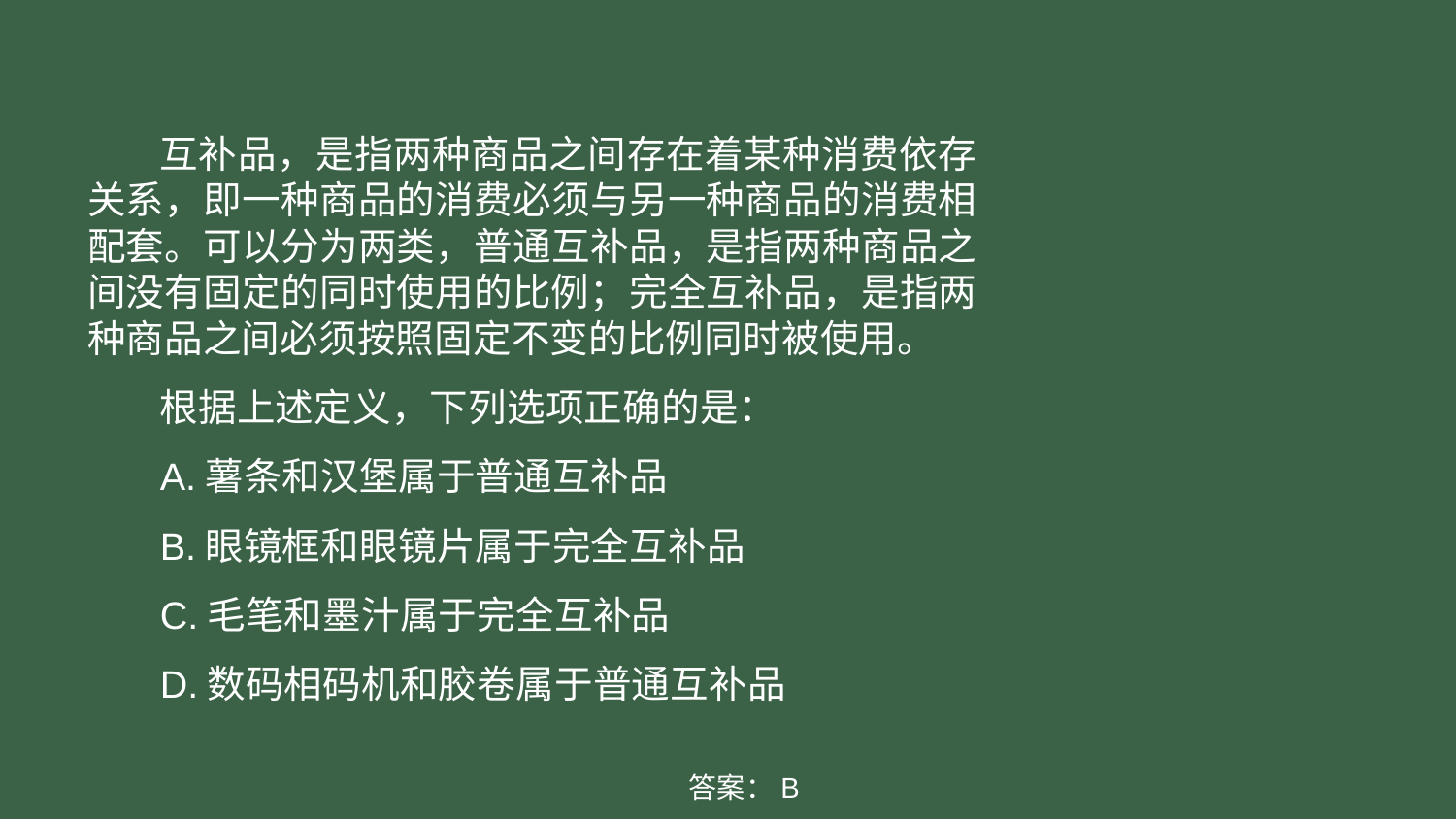

互补品，是指两种商品之间存在着某种消费依存关系，即一种商品的消费必须与另一种商品的消费相配套。可以分为两类，普通互补品，是指两种商品之间没有固定的同时使用的比例；完全互补品，是指两种商品之间必须按照固定不变的比例同时被使用。
根据上述定义，下列选项正确的是：
A.薯条和汉堡属于普通互补品
B.眼镜框和眼镜片属于完全互补品
C.毛笔和墨汁属于完全互补品
D.数码相码机和胶卷属于普通互补品

答案：B